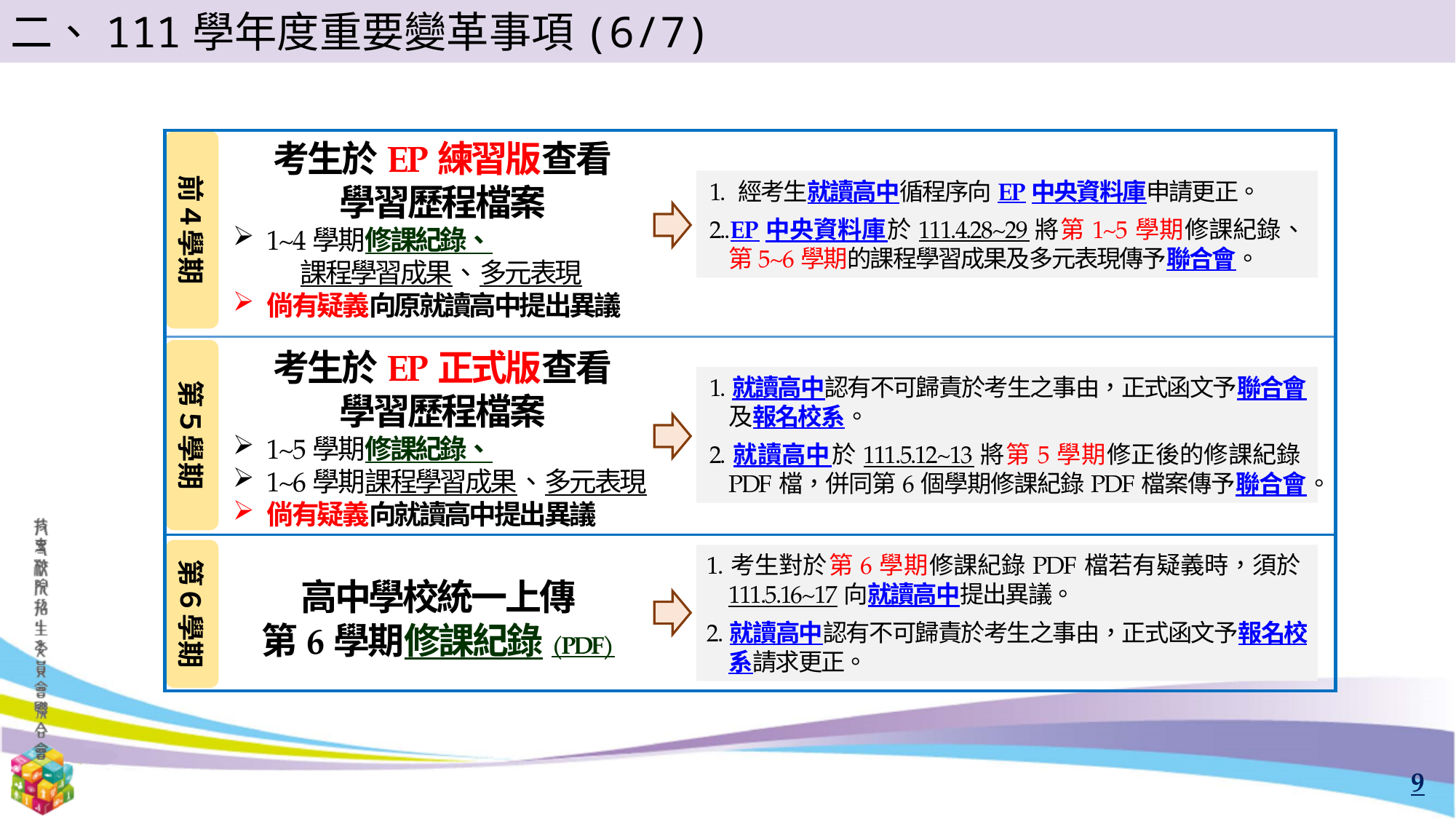

二、111學年度重要變革事項(6/7)

前４學期
考生於EP練習版查看
學習歷程檔案
1~4學期修課紀錄、
               課程學習成果、多元表現
倘有疑義向原就讀高中提出異議
1. 經考生就讀高中循程序向EP中央資料庫申請更正。
2..EP中央資料庫於111.4.28~29將第1~5學期修課紀錄、
第5~6學期的課程學習成果及多元表現傳予聯合會。

考生於EP正式版查看
學習歷程檔案
1~5學期修課紀錄、
1~6學期課程學習成果、多元表現
倘有疑義向就讀高中提出異議
第５學期
1.就讀高中認有不可歸責於考生之事由，正式函文予聯合會及報名校系。
2.就讀高中於111.5.12~13將第5學期修正後的修課紀錄PDF檔，併同第6個學期修課紀錄PDF檔案傳予聯合會。

第６學期
1.考生對於第6學期修課紀錄PDF檔若有疑義時，須於111.5.16~17向就讀高中提出異議。
2.就讀高中認有不可歸責於考生之事由，正式函文予報名校系請求更正。
高中學校統一上傳
第6學期修課紀錄(PDF)

9